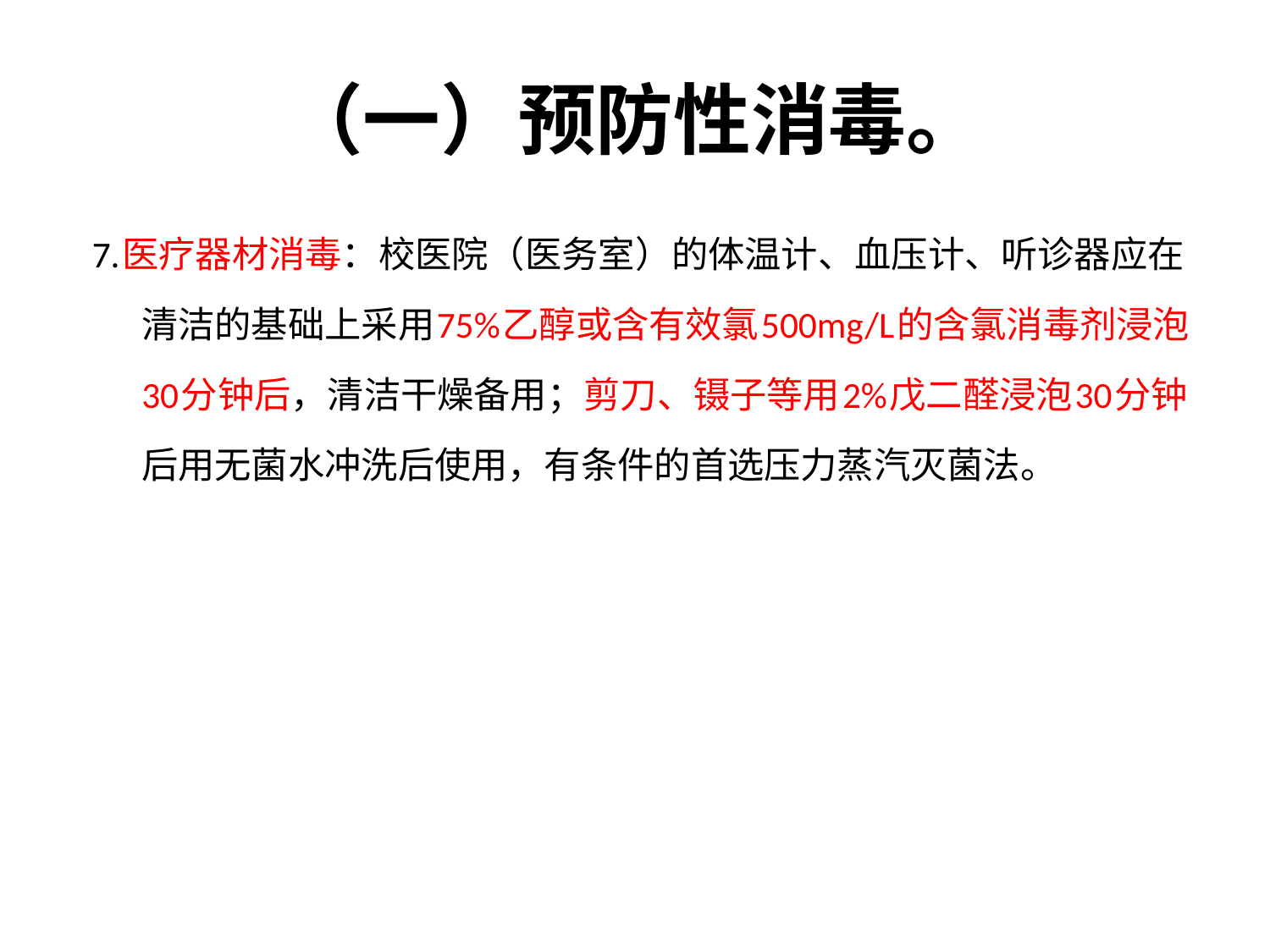

# （一）预防性消毒。
7.医疗器材消毒：校医院（医务室）的体温计、血压计、听诊器应在清洁的基础上采用75%乙醇或含有效氯500mg/L的含氯消毒剂浸泡30分钟后，清洁干燥备用；剪刀、镊子等用2%戊二醛浸泡30分钟后用无菌水冲洗后使用，有条件的首选压力蒸汽灭菌法。